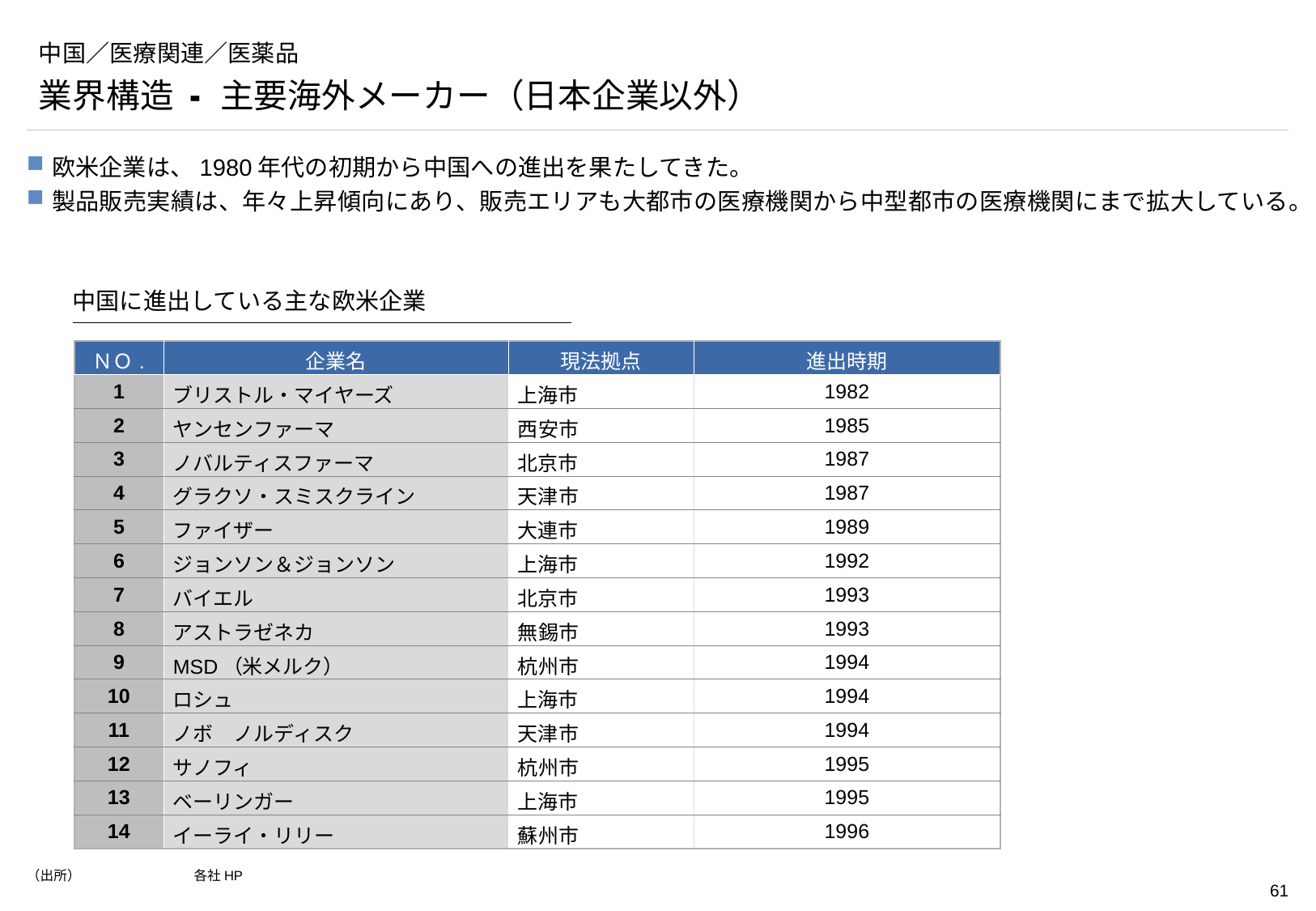

# 中国／医療関連／医薬品
業界構造 - 主要海外メーカー（日本企業以外）
欧米企業は、1980年代の初期から中国への進出を果たしてきた。
製品販売実績は、年々上昇傾向にあり、販売エリアも大都市の医療機関から中型都市の医療機関にまで拡大している。

中国に進出している主な欧米企業
| ＮＯ. | 企業名 | 現法拠点 | 進出時期 |
| --- | --- | --- | --- |
| 1 | ブリストル・マイヤーズ | 上海市 | 1982 |
| 2 | ヤンセンファーマ | 西安市 | 1985 |
| 3 | ノバルティスファーマ | 北京市 | 1987 |
| 4 | グラクソ・スミスクライン | 天津市 | 1987 |
| 5 | ファイザー | 大連市 | 1989 |
| 6 | ジョンソン＆ジョンソン | 上海市 | 1992 |
| 7 | バイエル | 北京市 | 1993 |
| 8 | アストラゼネカ | 無錫市 | 1993 |
| 9 | MSD（米メルク） | 杭州市 | 1994 |
| 10 | ロシュ | 上海市 | 1994 |
| 11 | ノボ　ノルディスク | 天津市 | 1994 |
| 12 | サノフィ | 杭州市 | 1995 |
| 13 | ベーリンガー | 上海市 | 1995 |
| 14 | イーライ・リリー | 蘇州市 | 1996 |
（出所）	各社HP